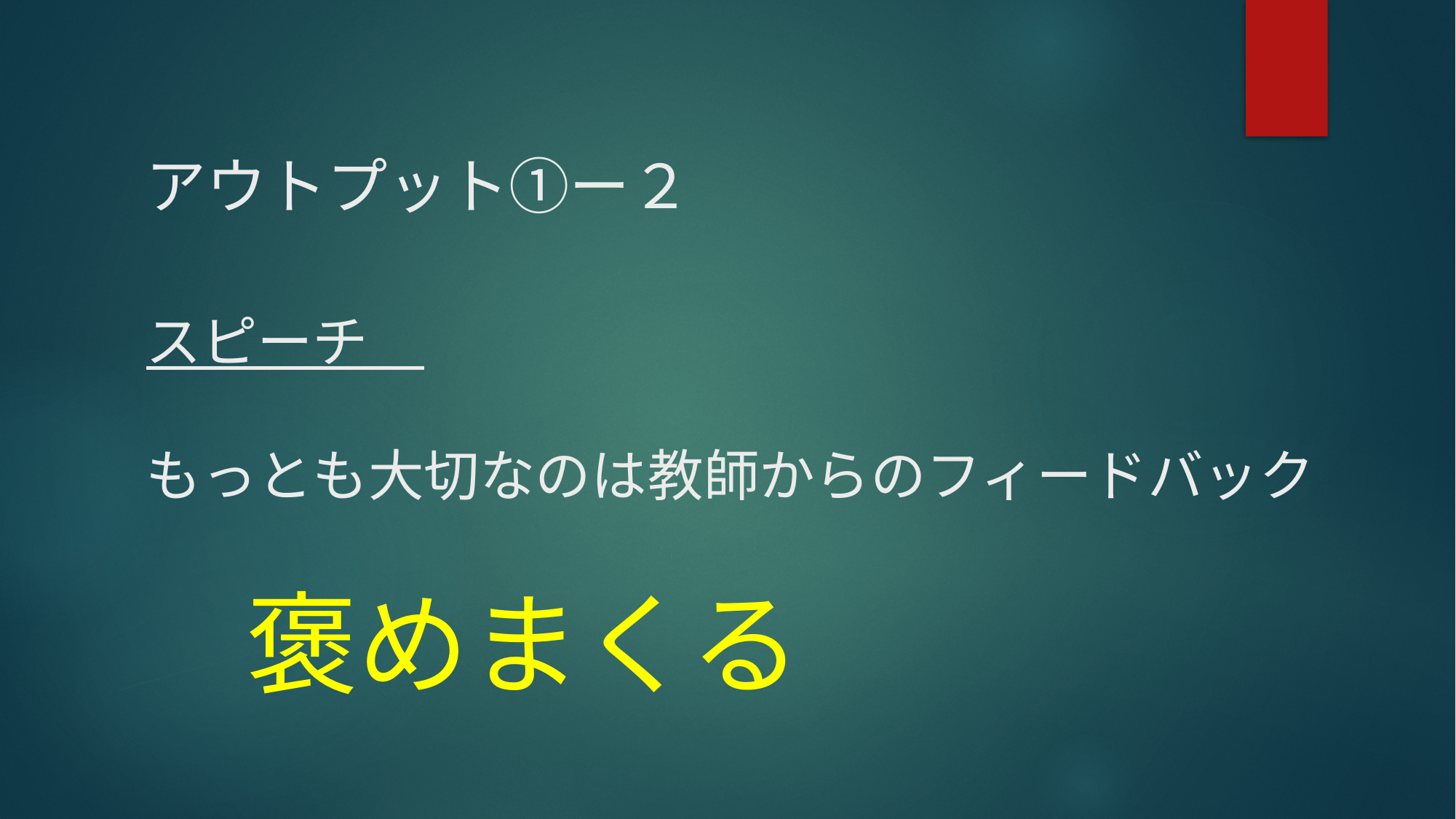

アウトプット①ー２
# スピーチ　 もっとも大切なのは	教師からのフィードバック 褒めまくる